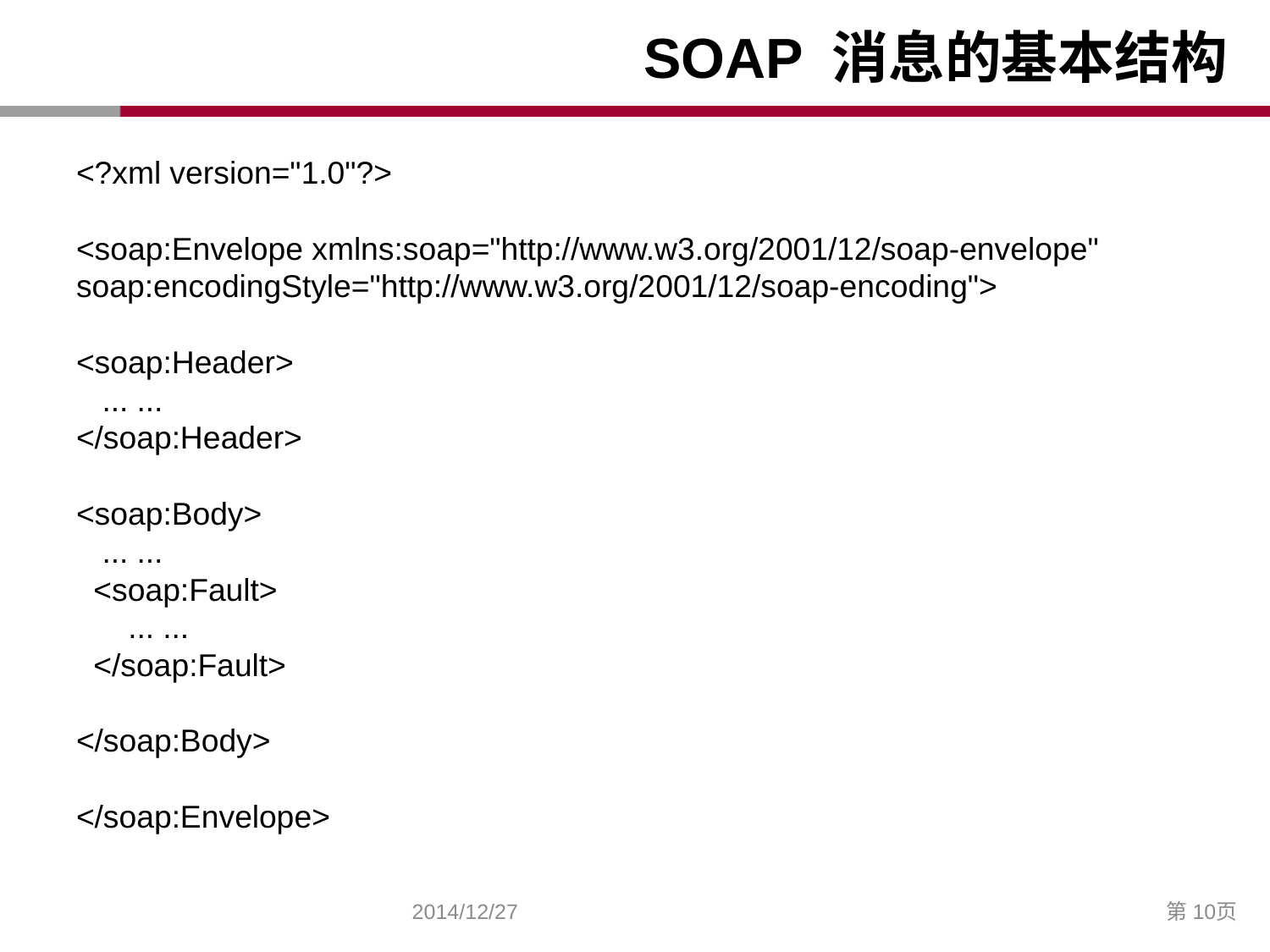

# SOAP 消息的基本结构
<?xml version="1.0"?>
<soap:Envelope xmlns:soap="http://www.w3.org/2001/12/soap-envelope" soap:encodingStyle="http://www.w3.org/2001/12/soap-encoding">
<soap:Header>
   ... ...
</soap:Header>
<soap:Body>
   ... ...
  <soap:Fault>
      ... ...
  </soap:Fault>
</soap:Body>
</soap:Envelope>
2014/12/27
第10页